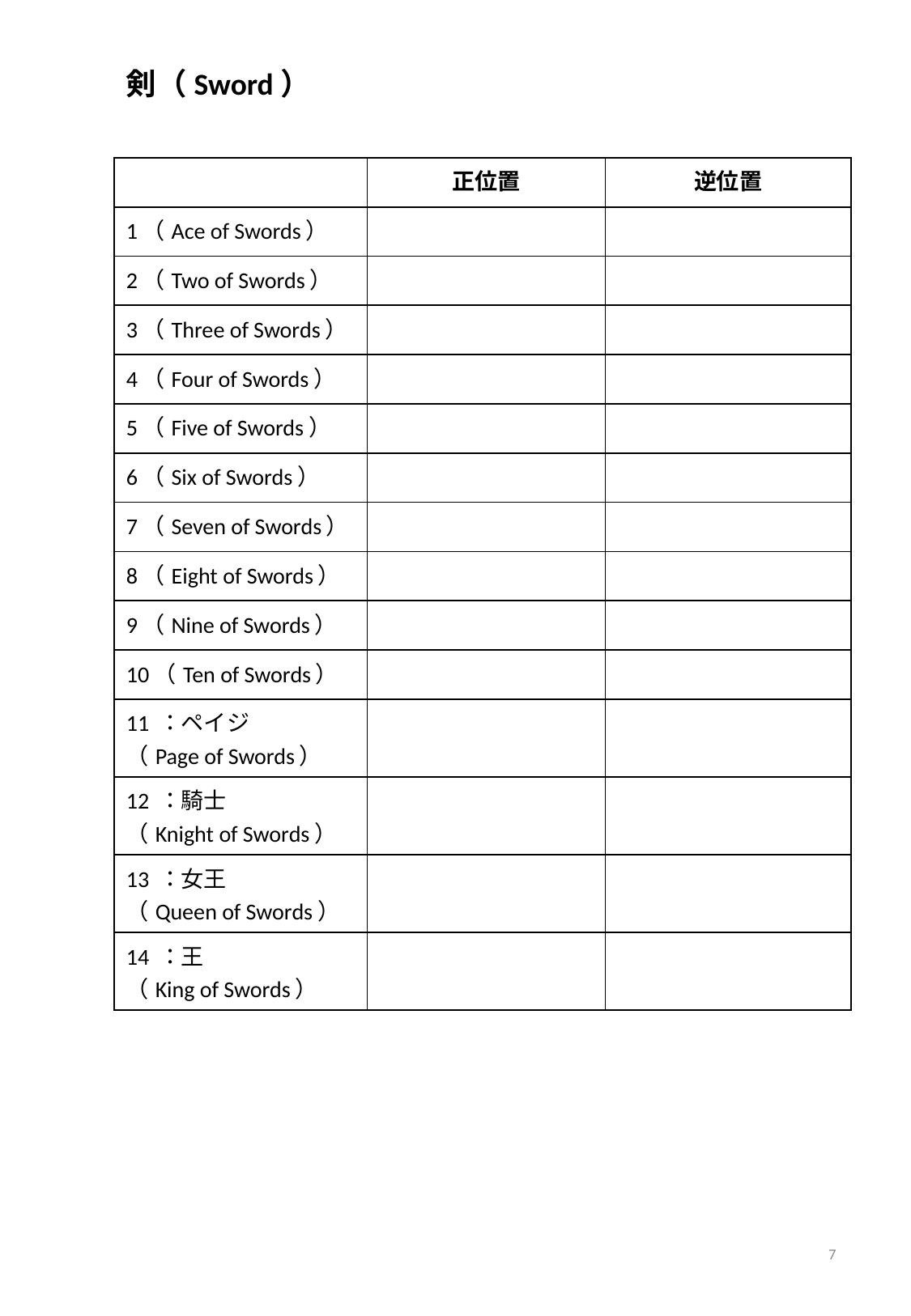

剣（Sword）
|  | 正位置 | 逆位置 |
| --- | --- | --- |
| 1（Ace of Swords） |  |  |
| 2（Two of Swords） |  |  |
| 3（Three of Swords） |  |  |
| 4（Four of Swords） |  |  |
| 5（Five of Swords） |  |  |
| 6（Six of Swords） |  |  |
| 7（Seven of Swords） |  |  |
| 8（Eight of Swords） |  |  |
| 9（Nine of Swords） |  |  |
| 10（Ten of Swords） |  |  |
| 11 ：ペイジ （Page of Swords） |  |  |
| 12 ：騎士 （Knight of Swords） |  |  |
| 13 ：女王 （Queen of Swords） |  |  |
| 14 ：王 （King of Swords） |  |  |
7